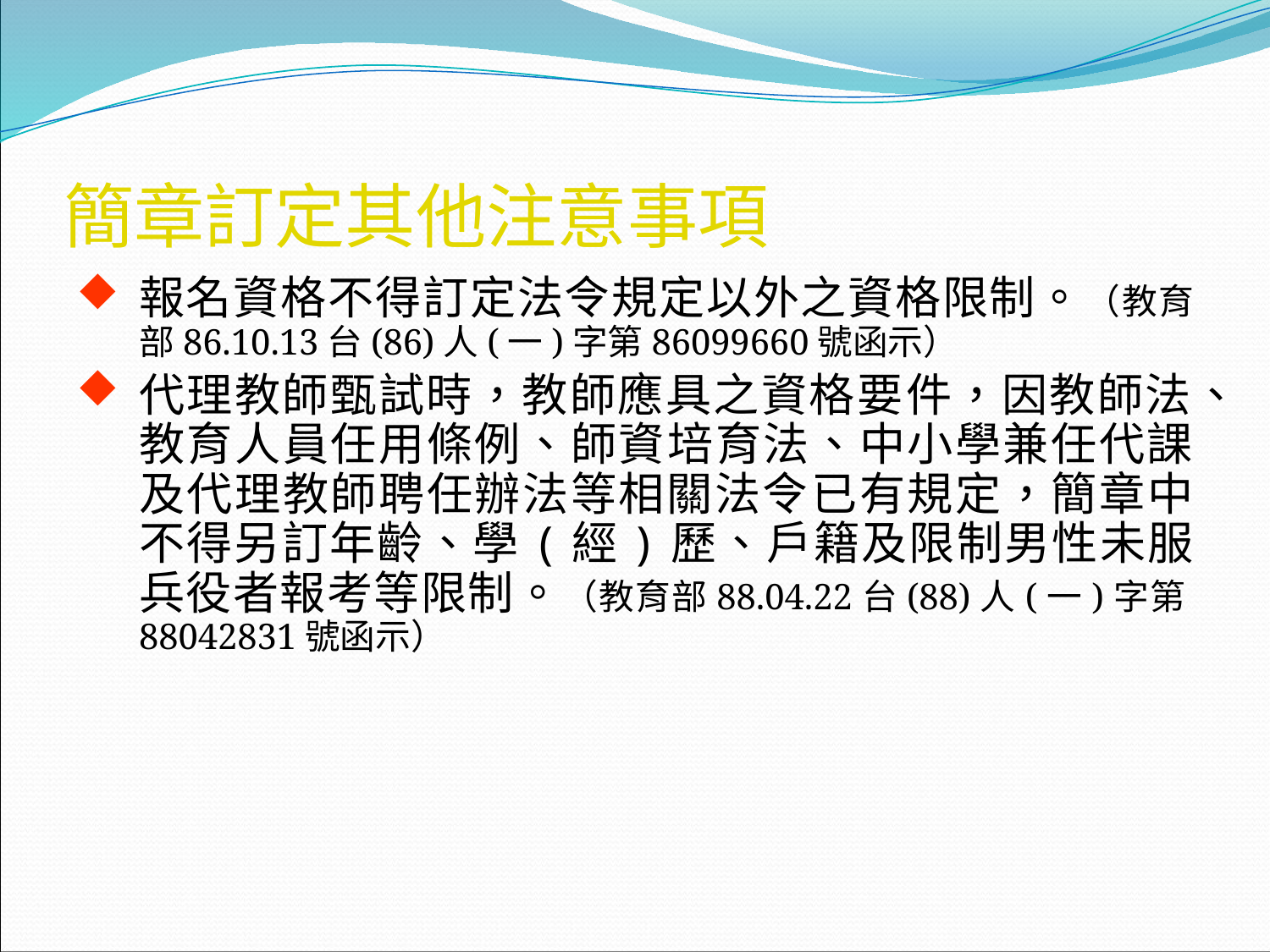

# 簡章訂定其他注意事項
報名資格不得訂定法令規定以外之資格限制。（教育部86.10.13台(86)人(一)字第86099660號函示）
代理教師甄試時，教師應具之資格要件，因教師法、教育人員任用條例、師資培育法、中小學兼任代課及代理教師聘任辦法等相關法令已有規定，簡章中不得另訂年齡、學(經)歷、戶籍及限制男性未服兵役者報考等限制。（教育部88.04.22台(88)人(一)字第88042831號函示）